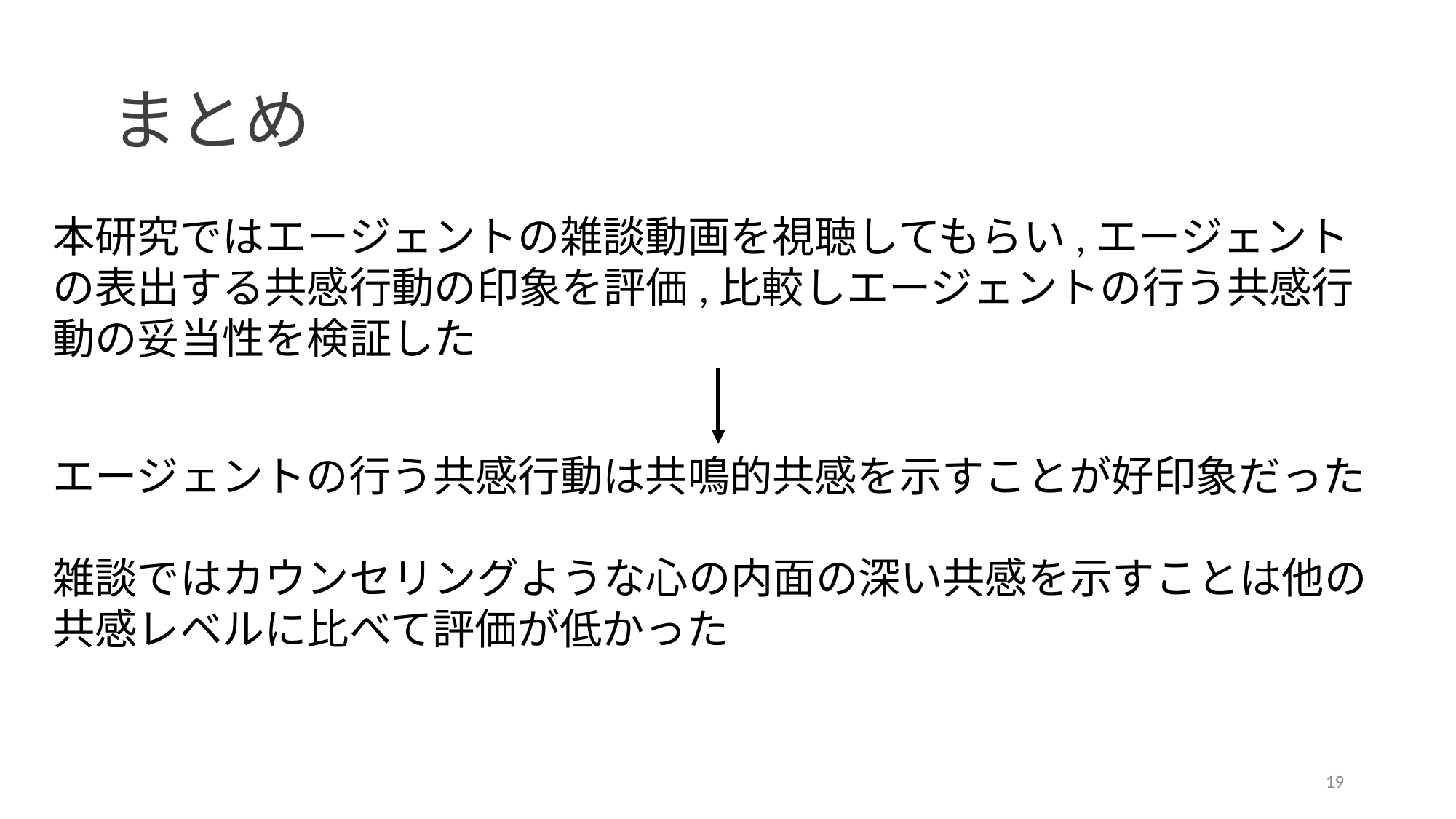

# まとめ
本研究ではエージェントの雑談動画を視聴してもらい,エージェントの表出する共感行動の印象を評価,比較しエージェントの行う共感行動の妥当性を検証した
エージェントの行う共感行動は共鳴的共感を示すことが好印象だった

雑談ではカウンセリングような心の内面の深い共感を示すことは他の共感レベルに比べて評価が低かった
19